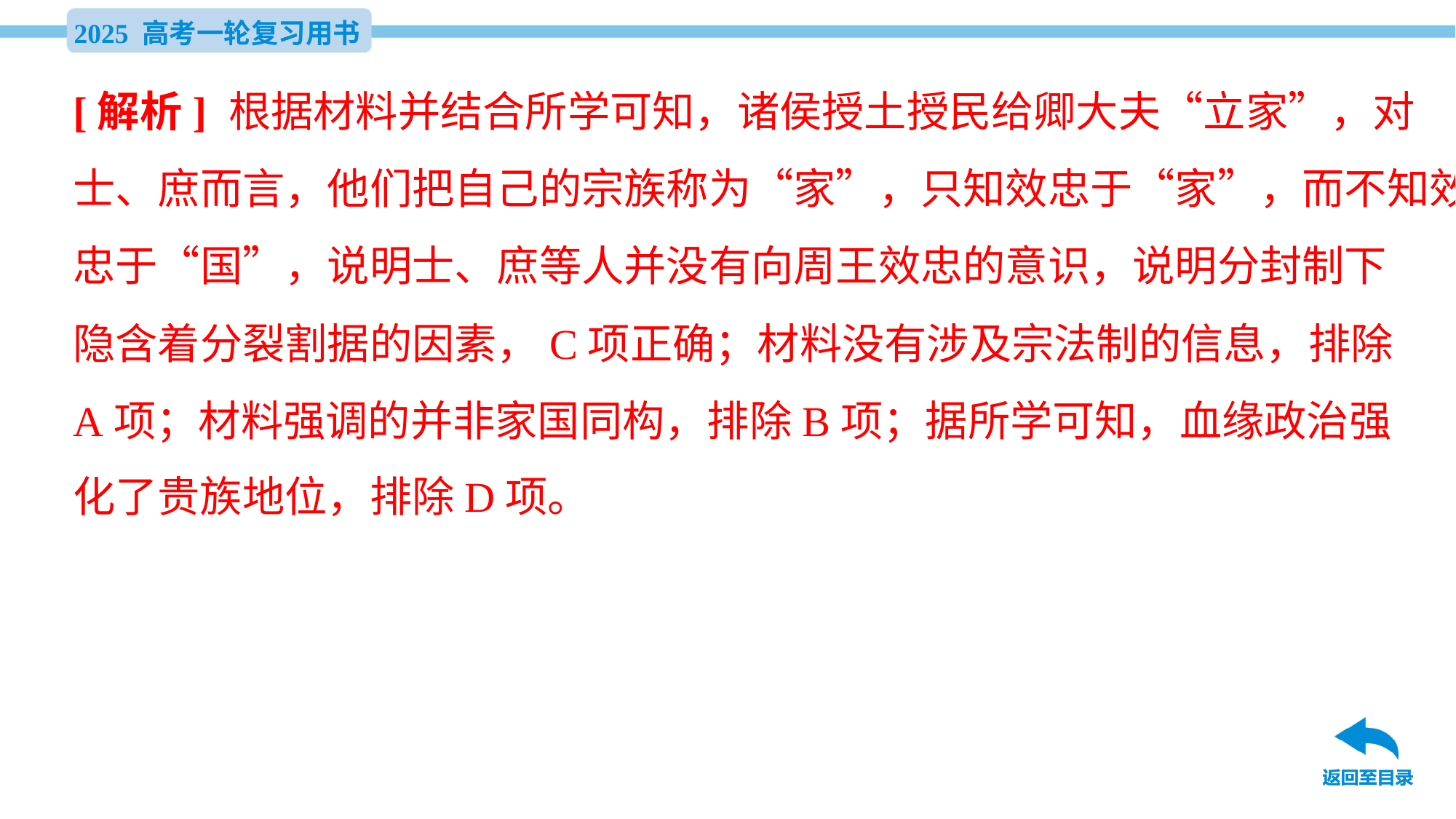

[解析] 根据材料并结合所学可知，诸侯授土授民给卿大夫“立家”，对
士、庶而言，他们把自己的宗族称为“家”，只知效忠于“家”，而不知效
忠于“国”，说明士、庶等人并没有向周王效忠的意识，说明分封制下
隐含着分裂割据的因素，C项正确；材料没有涉及宗法制的信息，排除
A项；材料强调的并非家国同构，排除B项；据所学可知，血缘政治强
化了贵族地位，排除D项。